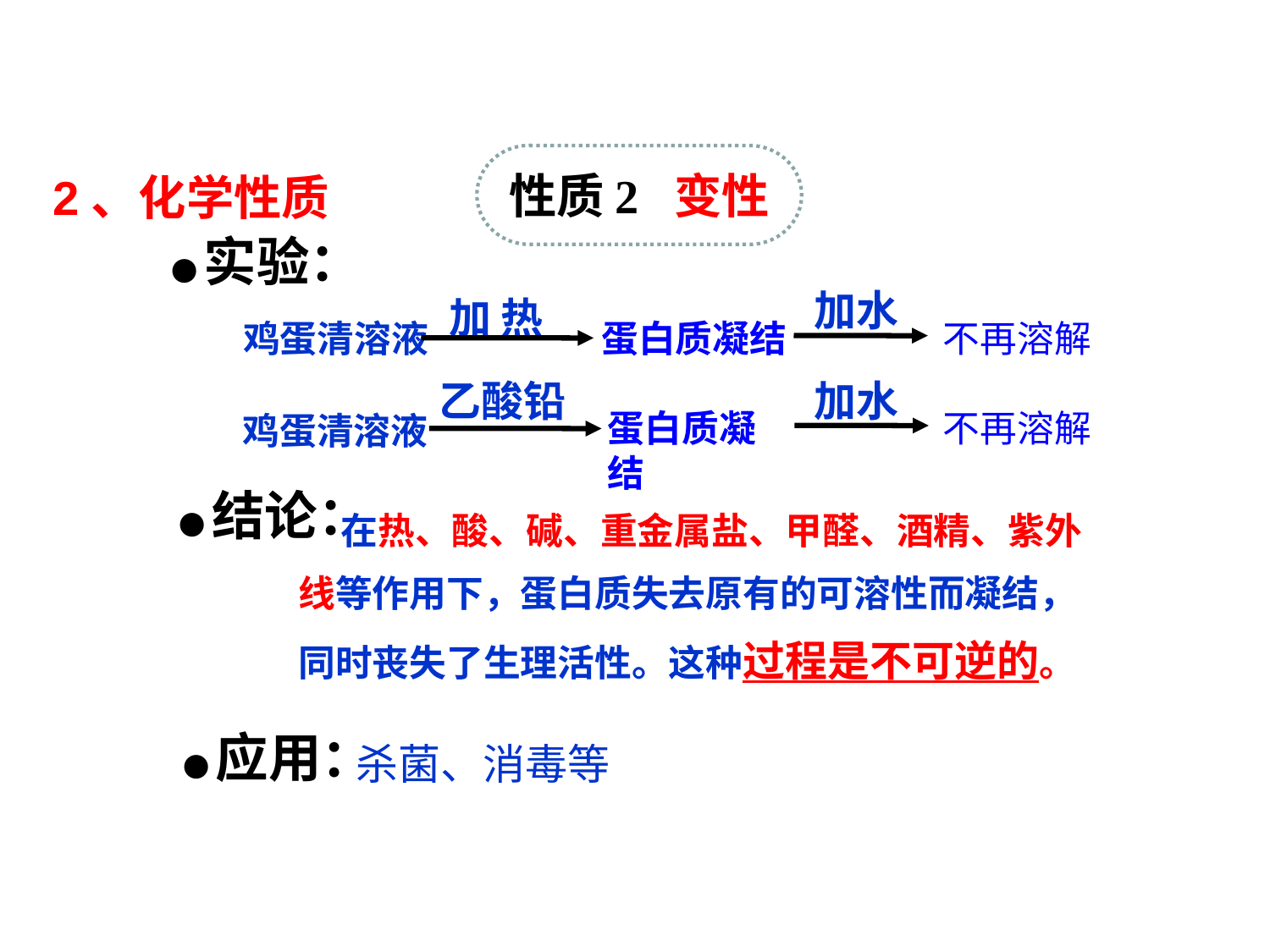

性质2  变性
2、化学性质
●实验：
加水
加 热
鸡蛋清溶液
蛋白质凝结
不再溶解

乙酸铅
加水
蛋白质凝结
不再溶解
鸡蛋清溶液

●结论：
    在热、酸、碱、重金属盐、甲醛、酒精、紫外线等作用下，蛋白质失去原有的可溶性而凝结，同时丧失了生理活性。这种过程是不可逆的。
●应用：
杀菌、消毒等